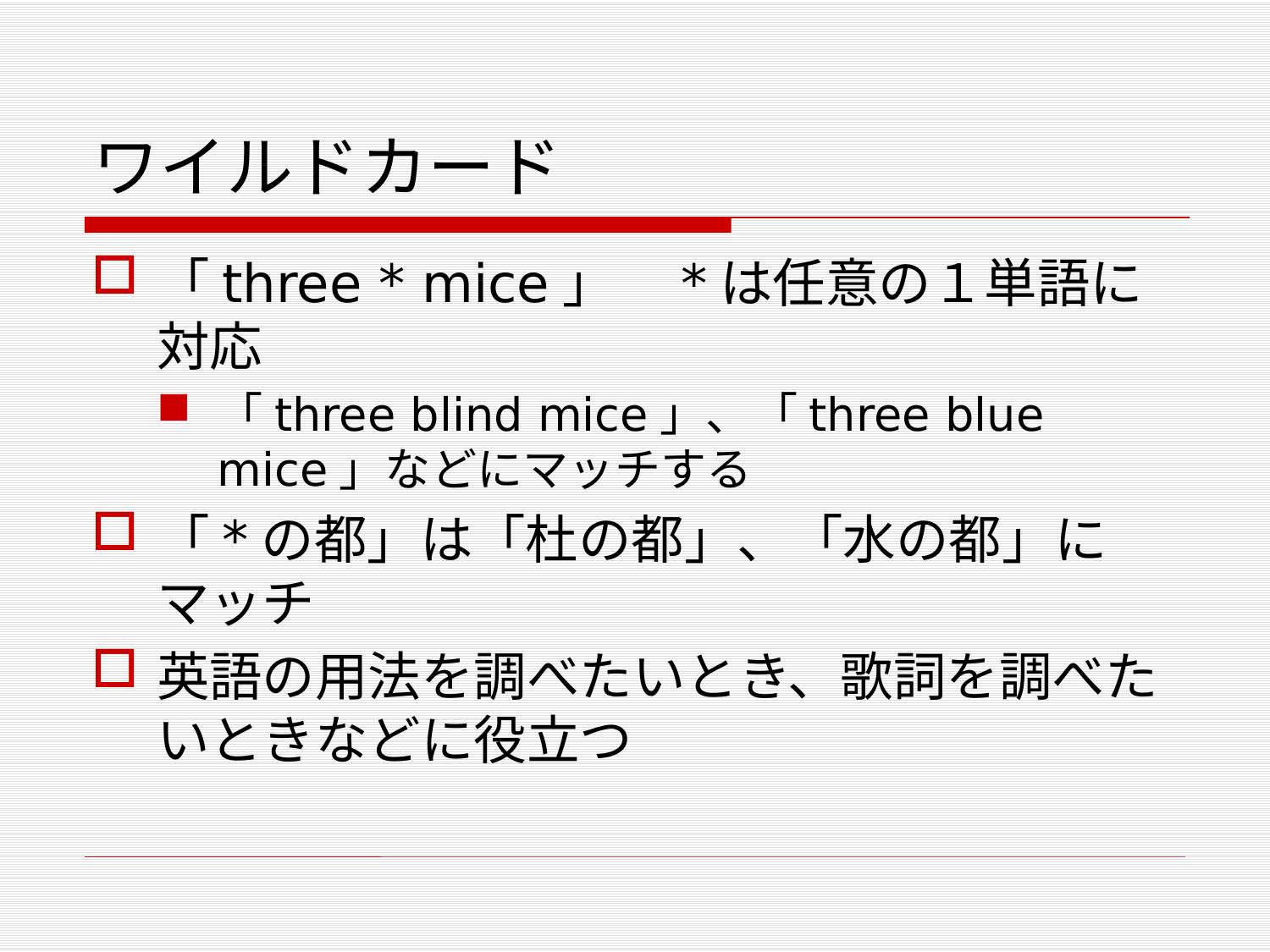

# ワイルドカード
「three * mice」　*は任意の１単語に対応
「three blind mice」、「three blue mice」などにマッチする
「*の都」は「杜の都」、「水の都」にマッチ
英語の用法を調べたいとき、歌詞を調べたいときなどに役立つ